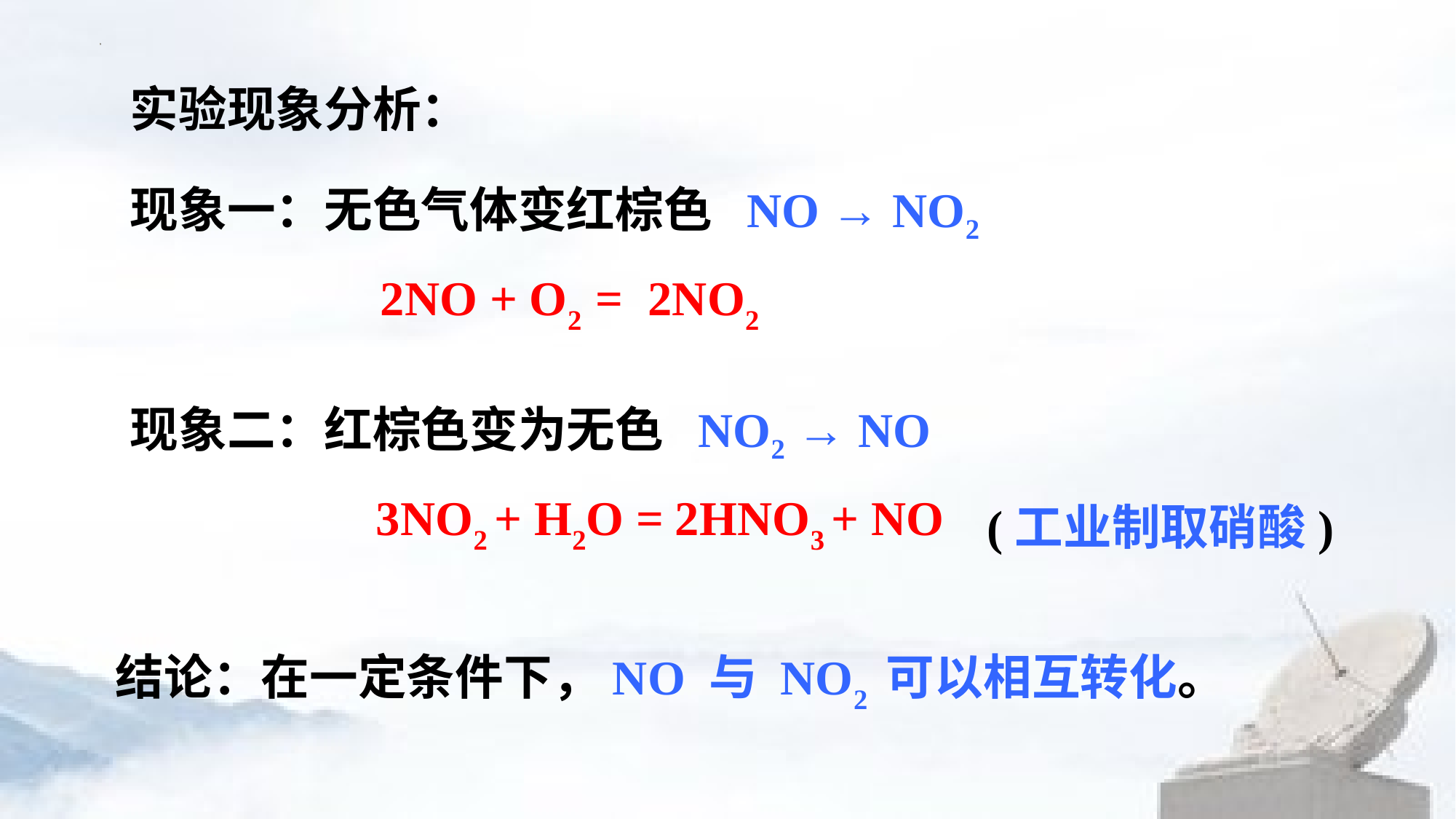

实验现象分析：
现象一：无色气体变红棕色  NO → NO2
2NO + O2  =  2NO2
现象二：红棕色变为无色  NO2 → NO
3NO2 + H2O = 2HNO3 + NO
(工业制取硝酸)
结论：在一定条件下，NO 与 NO2 可以相互转化。